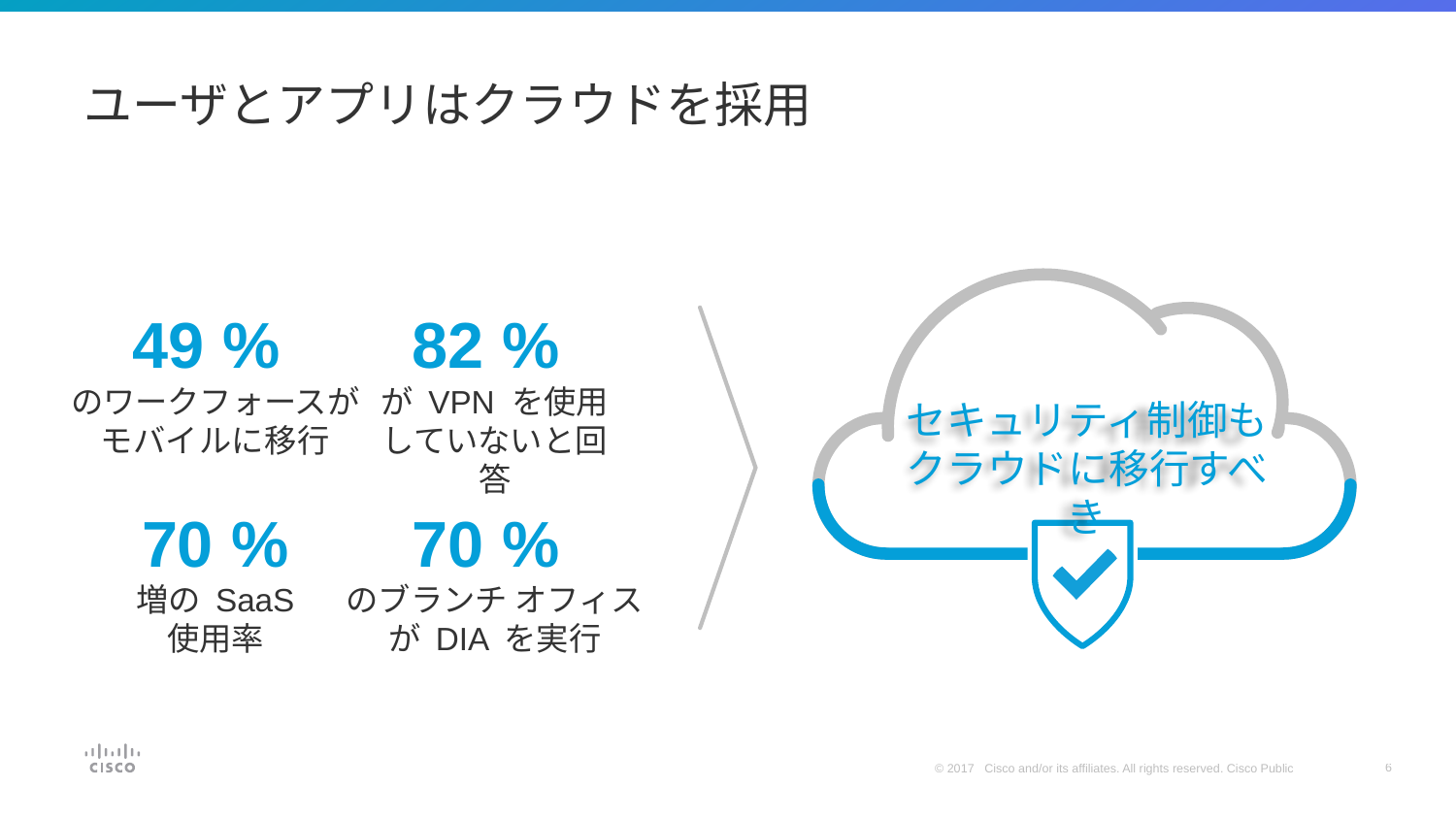

# ユーザとアプリはクラウドを採用

セキュリティ制御も
クラウドに移行すべき

Security controls
must shift to the cloud

49 %
のワークフォースがモバイルに移行
82 %
が VPN を使用していないと回答
70 %
のブランチ オフィスが DIA を実行
70 %
増の SaaS
使用率